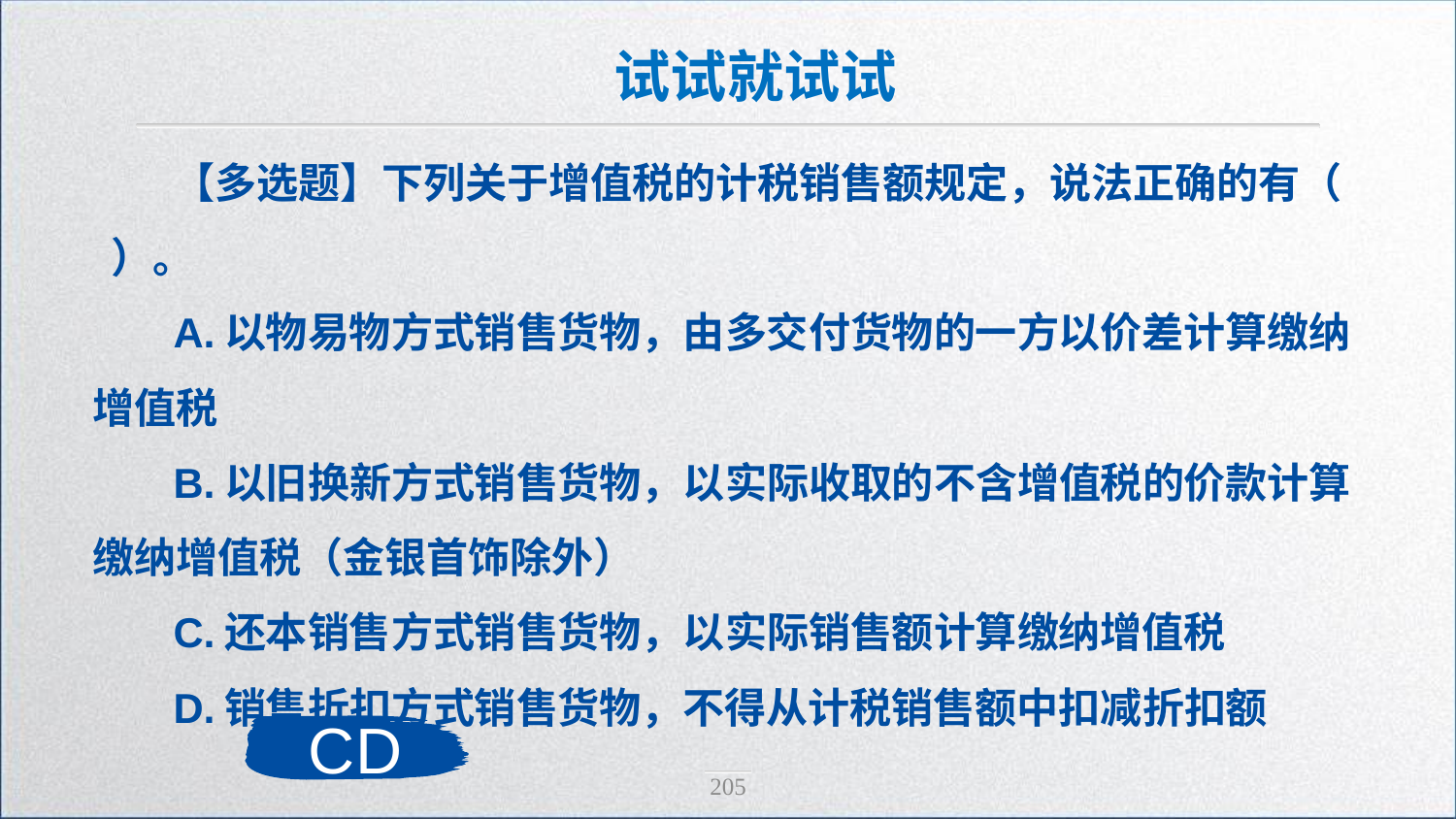

试试就试试
【多选题】下列关于增值税的计税销售额规定，说法正确的有（    ）。
A.以物易物方式销售货物，由多交付货物的一方以价差计算缴纳增值税
B.以旧换新方式销售货物，以实际收取的不含增值税的价款计算缴纳增值税（金银首饰除外）
C.还本销售方式销售货物，以实际销售额计算缴纳增值税
D.销售折扣方式销售货物，不得从计税销售额中扣减折扣额

CD

205